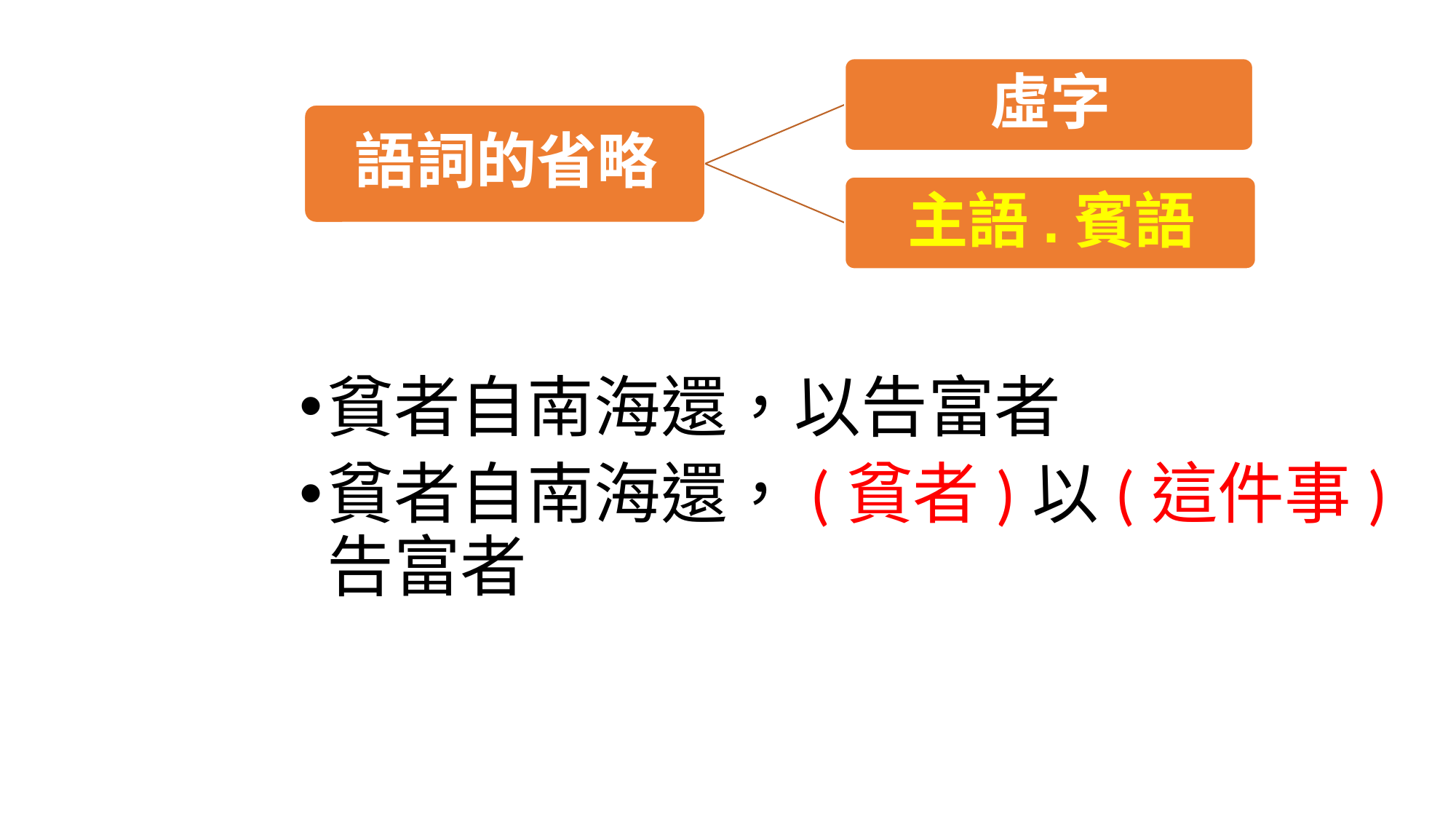

語詞的省略

虛字

主語.賓語
貧者自南海還，以告富者
貧者自南海還，(貧者)以(這件事)告富者